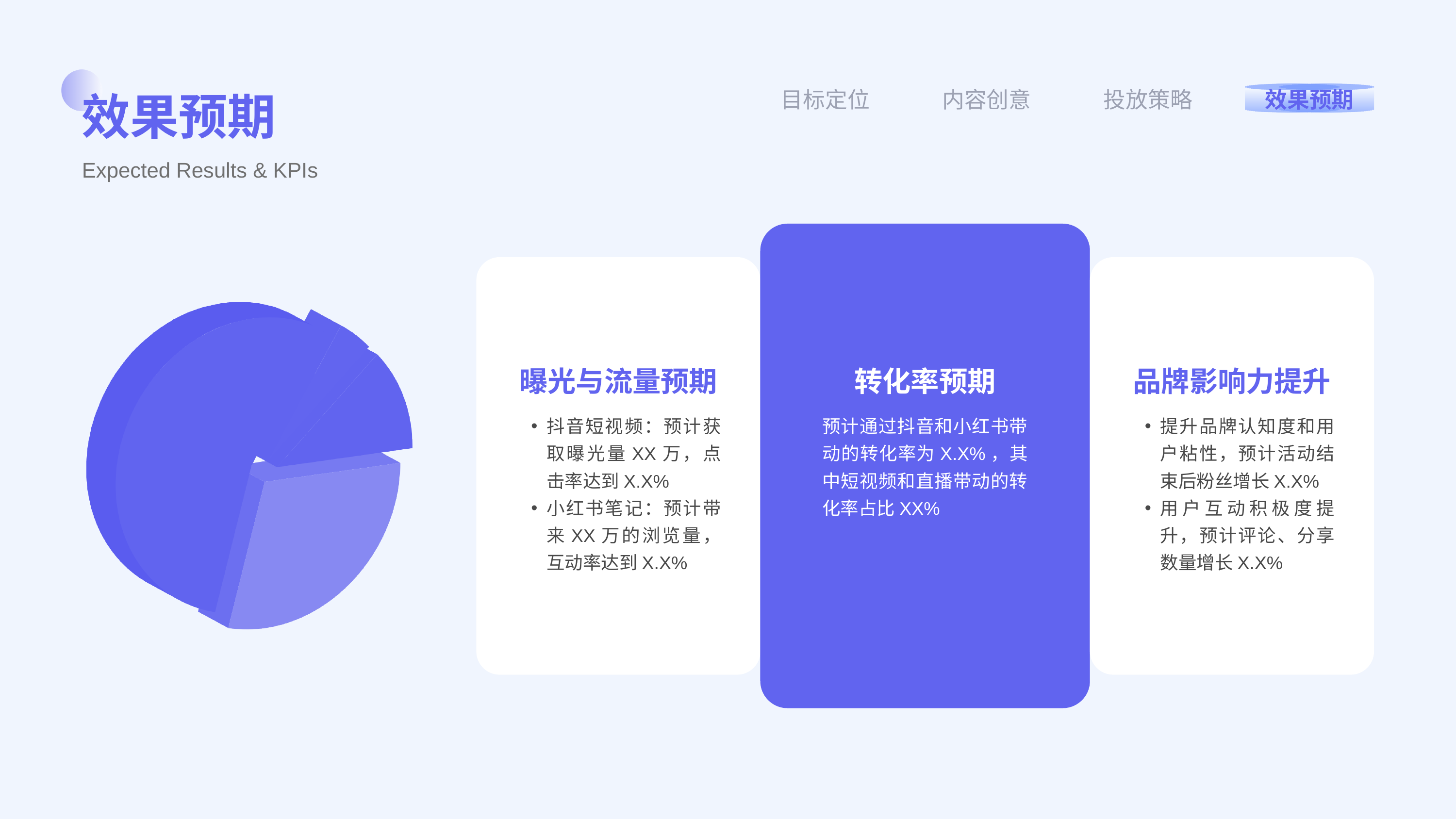

效果预期
Expected Results & KPIs
效果预期
目标定位
内容创意
投放策略

曝光与流量预期
抖音短视频：预计获取曝光量XX万，点击率达到X.X%
小红书笔记：预计带来XX万的浏览量，互动率达到X.X%
品牌影响力提升
提升品牌认知度和用户粘性，预计活动结束后粉丝增长X.X%
用户互动积极度提升，预计评论、分享数量增长X.X%
转化率预期
预计通过抖音和小红书带动的转化率为X.X%，其中短视频和直播带动的转化率占比XX%